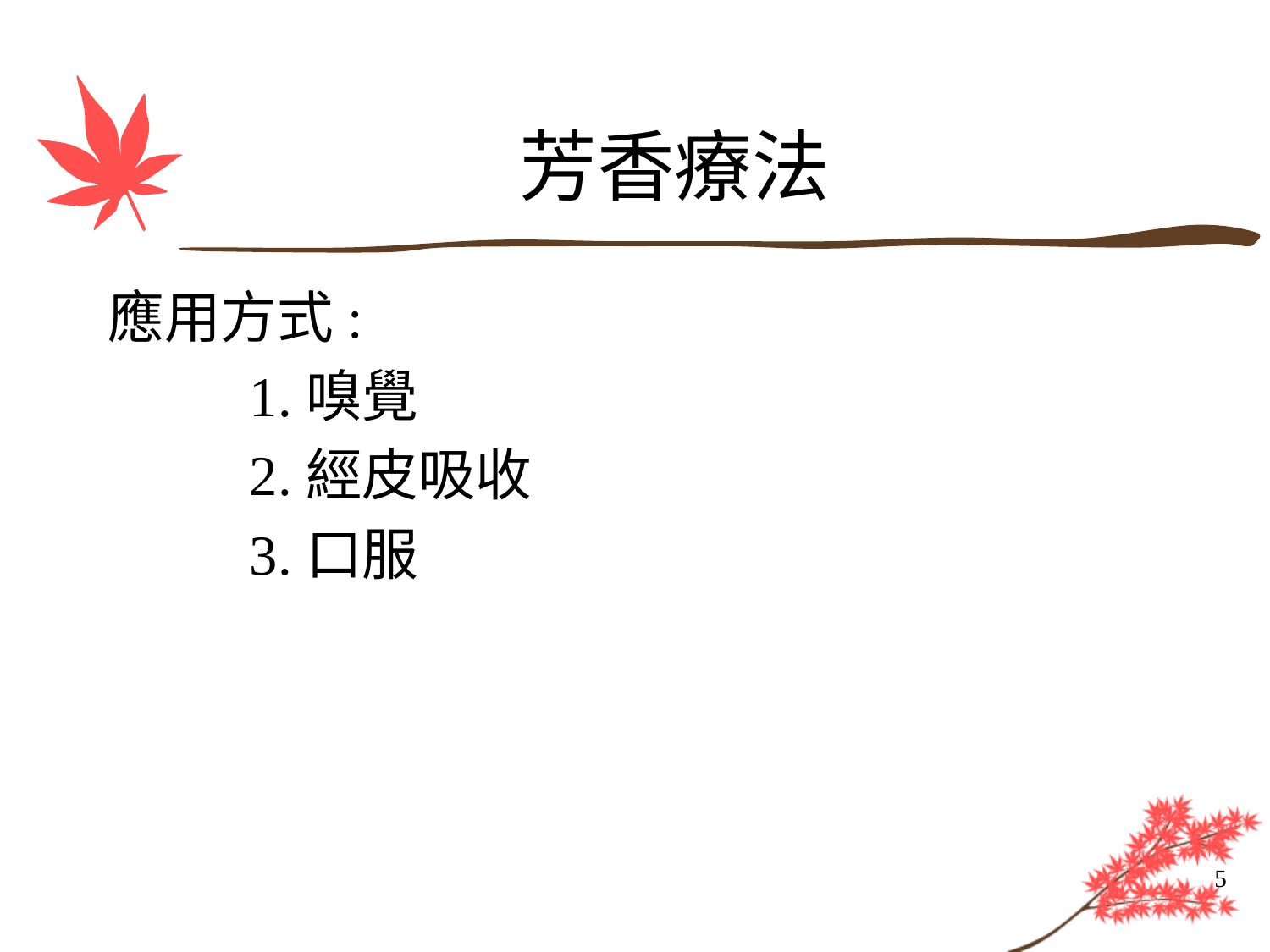

# 芳香療法
應用方式:
          1.嗅覺
          2.經皮吸收
          3.口服

5